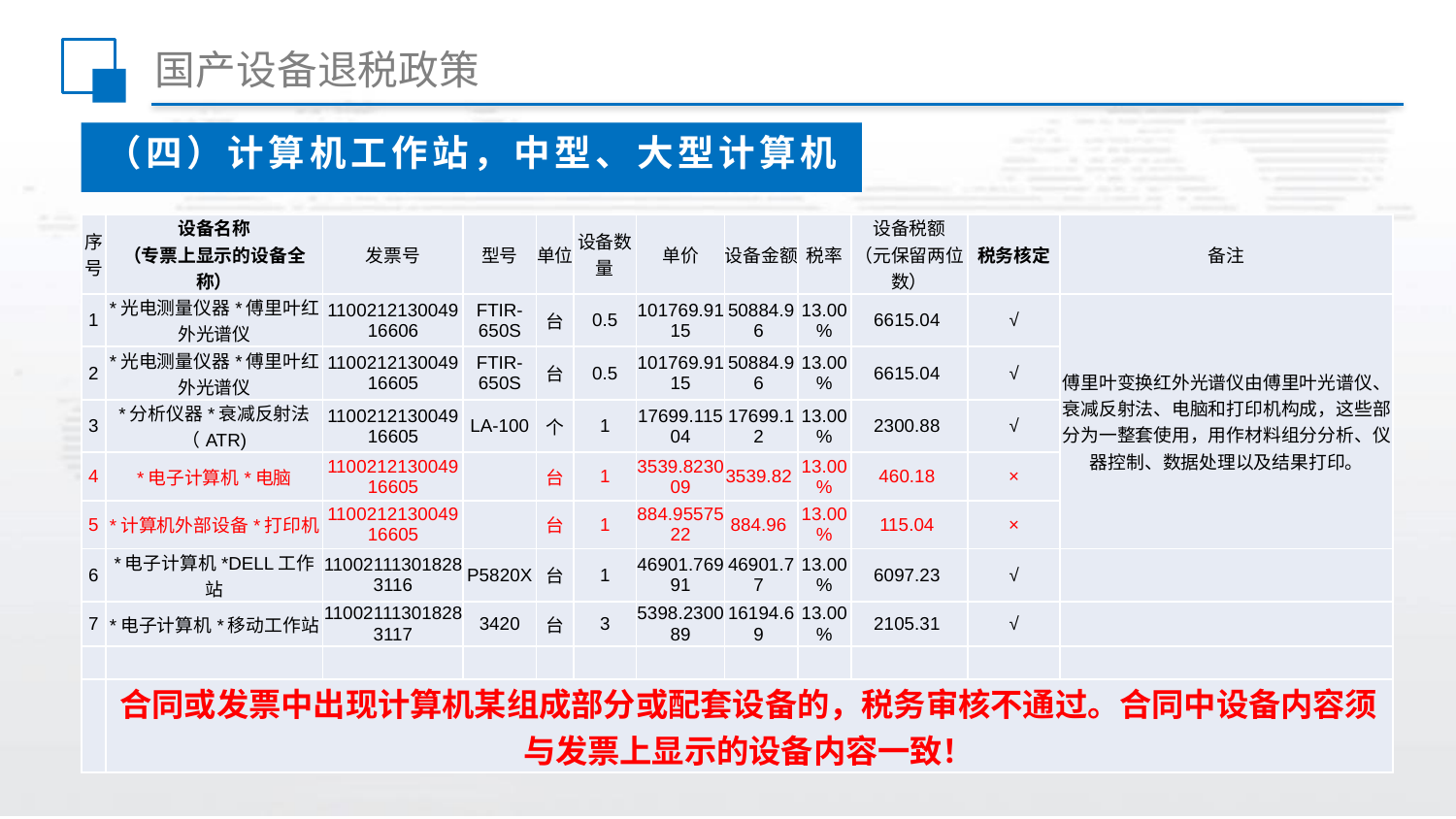

# 国产设备退税政策
（四）计算机工作站，中型、大型计算机
| 序 号 | 设备名称 （专票上显示的设备全称） | 发票号 | 型号 | 单位 | 设备数量 | 单价 | 设备金额 | 税率 | 设备税额 （元保留两位数） | 税务核定 | 备注 |
| --- | --- | --- | --- | --- | --- | --- | --- | --- | --- | --- | --- |
| 1 | \*光电测量仪器\*傅里叶红外光谱仪 | 110021213004916606 | FTIR-650S | 台 | 0.5 | 101769.9115 | 50884.96 | 13.00% | 6615.04 | √ | 傅里叶变换红外光谱仪由傅里叶光谱仪、衰减反射法、电脑和打印机构成，这些部分为一整套使用，用作材料组分分析、仪器控制、数据处理以及结果打印。 |
| 2 | \*光电测量仪器\*傅里叶红外光谱仪 | 110021213004916605 | FTIR-650S | 台 | 0.5 | 101769.9115 | 50884.96 | 13.00% | 6615.04 | √ |  |
| 3 | \*分析仪器\*衰减反射法（ATR) | 110021213004916605 | LA-100 | 个 | 1 | 17699.11504 | 17699.12 | 13.00% | 2300.88 | √ |  |
| 4 | \*电子计算机\*电脑 | 110021213004916605 |  | 台 | 1 | 3539.823009 | 3539.82 | 13.00% | 460.18 | × |  |
| 5 | \*计算机外部设备\*打印机 | 110021213004916605 |  | 台 | 1 | 884.9557522 | 884.96 | 13.00% | 115.04 | × |  |
| 6 | \*电子计算机\*DELL工作站 | 110021113018283116 | P5820X | 台 | 1 | 46901.76991 | 46901.77 | 13.00% | 6097.23 | √ |  |
| 7 | \*电子计算机\*移动工作站 | 110021113018283117 | 3420 | 台 | 3 | 5398.230089 | 16194.69 | 13.00% | 2105.31 | √ |  |
|  |  |  |  |  |  |  |  |  |  |  |  |
|  | 合同或发票中出现计算机某组成部分或配套设备的，税务审核不通过。合同中设备内容须与发票上显示的设备内容一致！ |  |  |  |  |  |  |  |  |  |  |